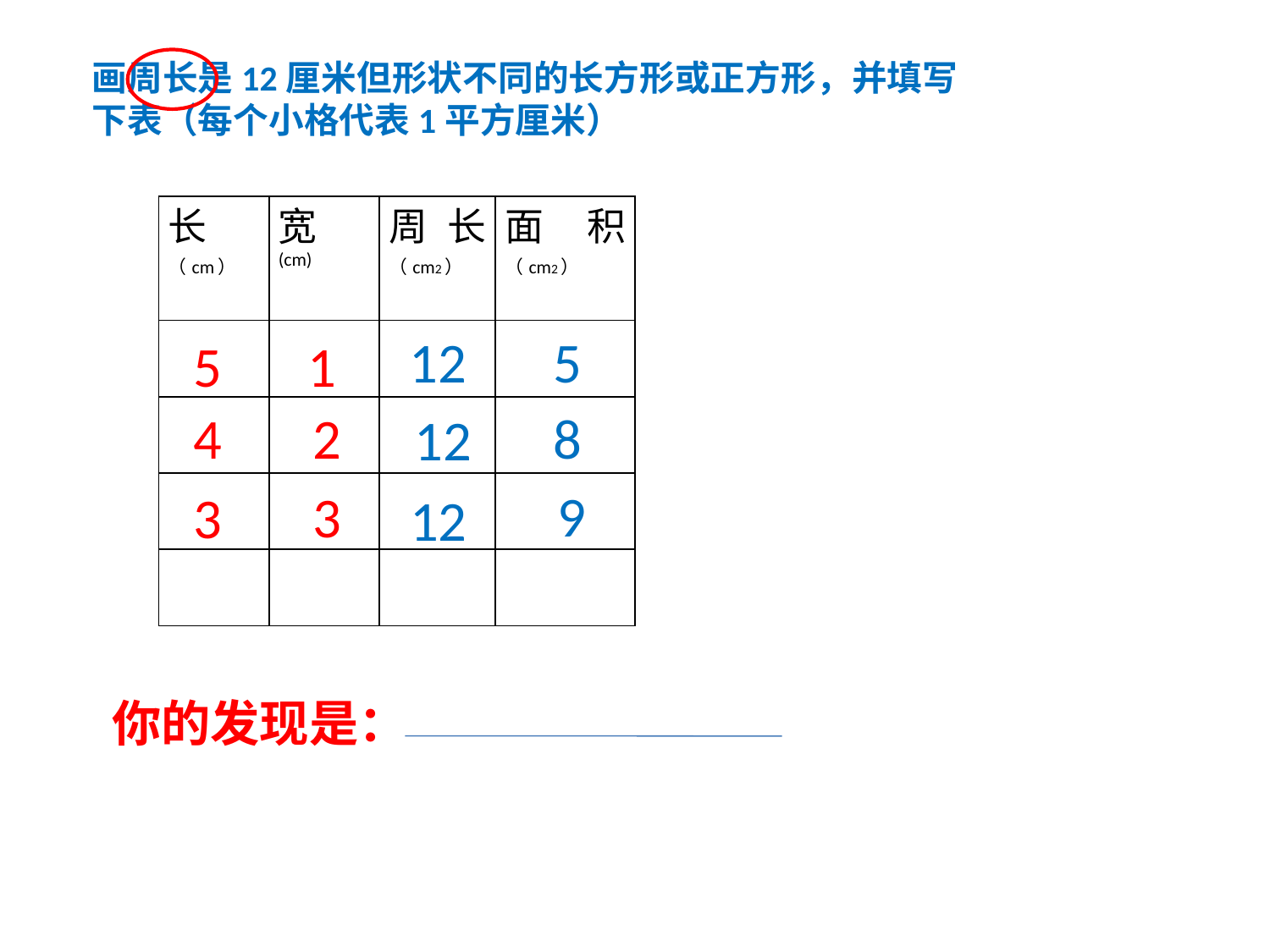

画周长是12厘米但形状不同的长方形或正方形，并填写下表（每个小格代表1平方厘米）

| 长（cm） | 宽 (cm) | 周长（cm2） | 面积（cm2） |
| --- | --- | --- | --- |
|  |  |  |  |
|  |  |  |  |
|  |  |  |  |
|  |  |  |  |
5
12
5
1
4
2
8
12
9
3
3
12
你的发现是：